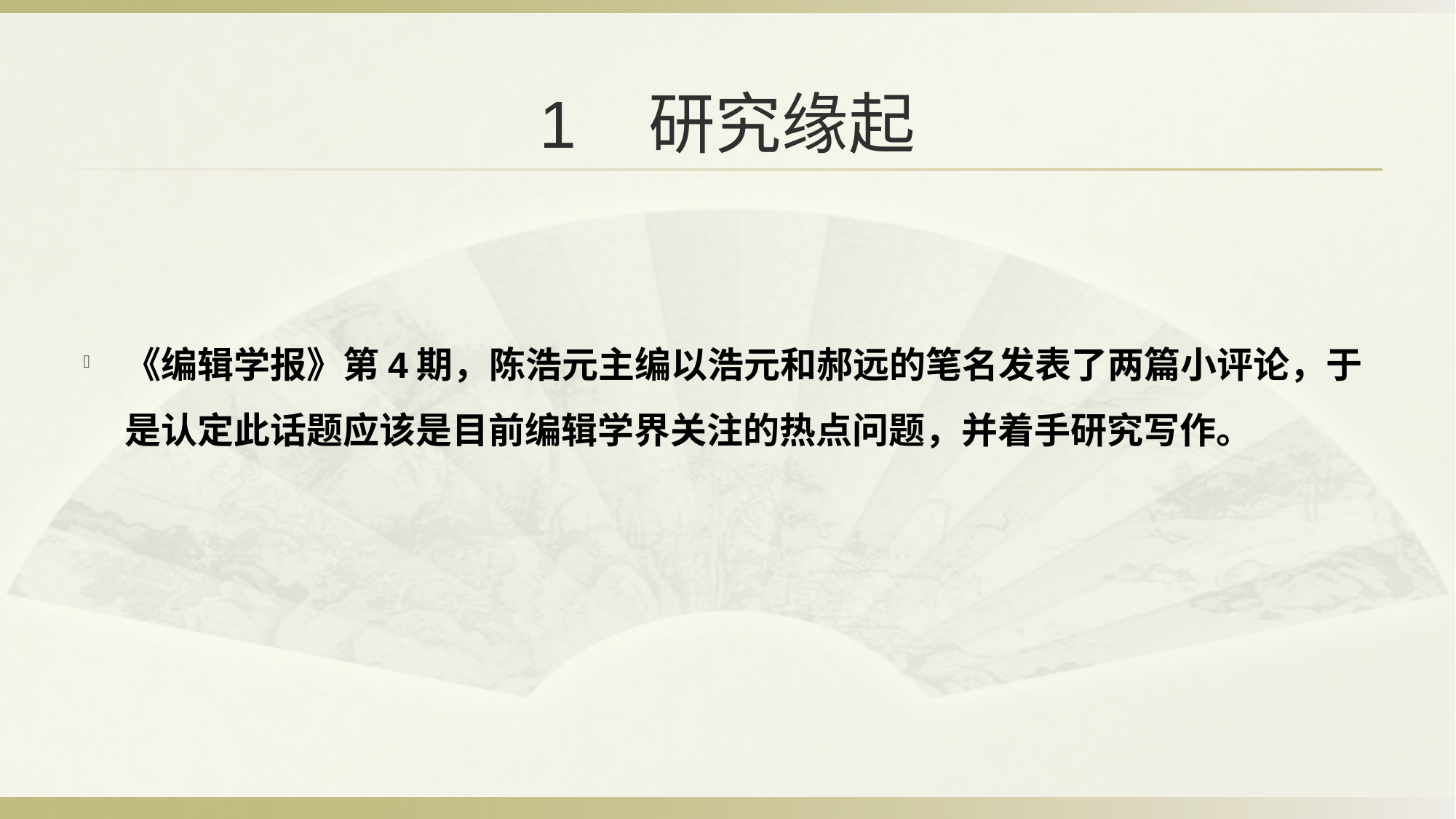

# 1   研究缘起

《编辑学报》第4期，陈浩元主编以浩元和郝远的笔名发表了两篇小评论，于是认定此话题应该是目前编辑学界关注的热点问题，并着手研究写作。